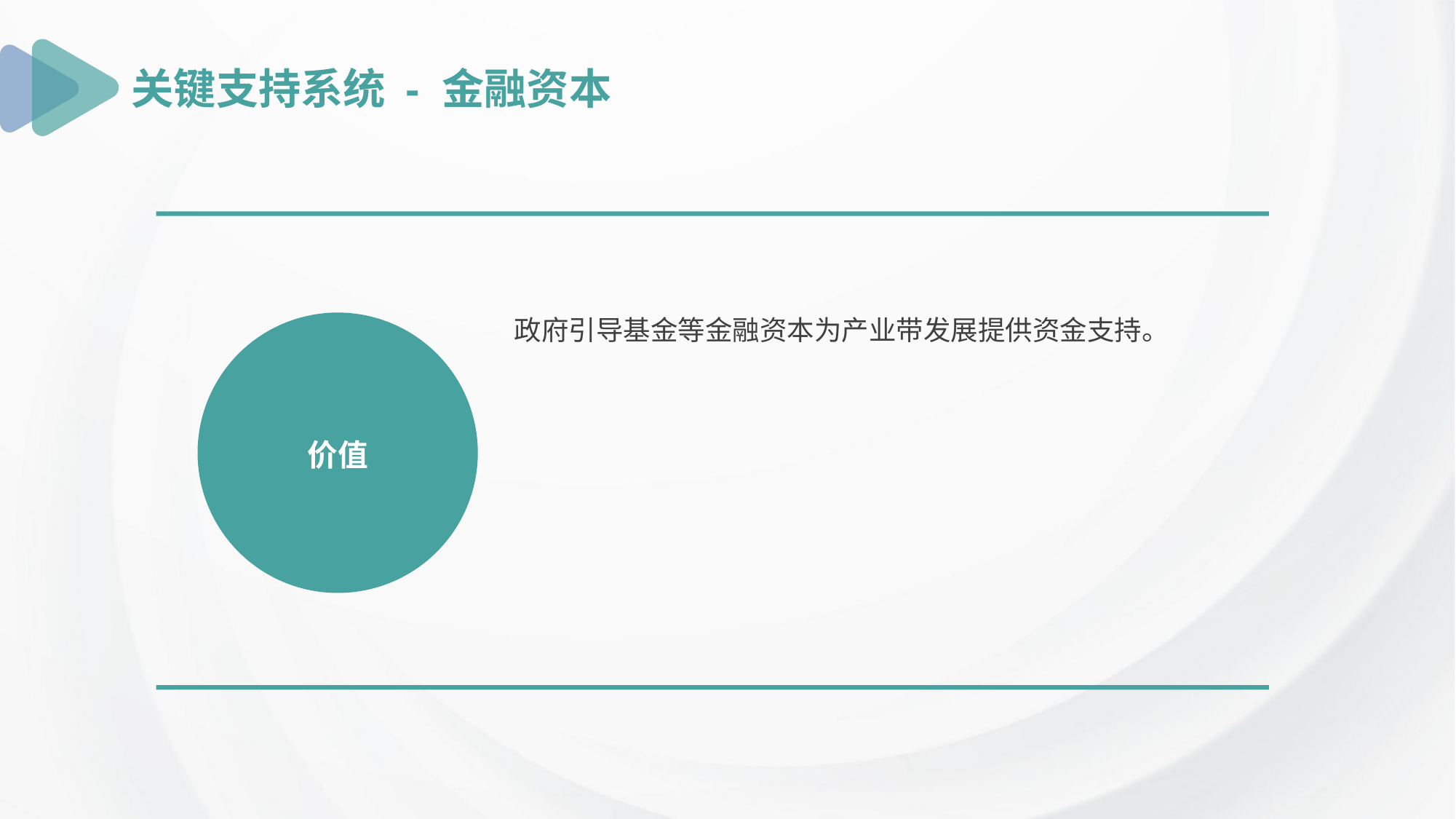

关键支持系统 - 金融资本

政府引导基金等金融资本为产业带发展提供资金支持。

价值